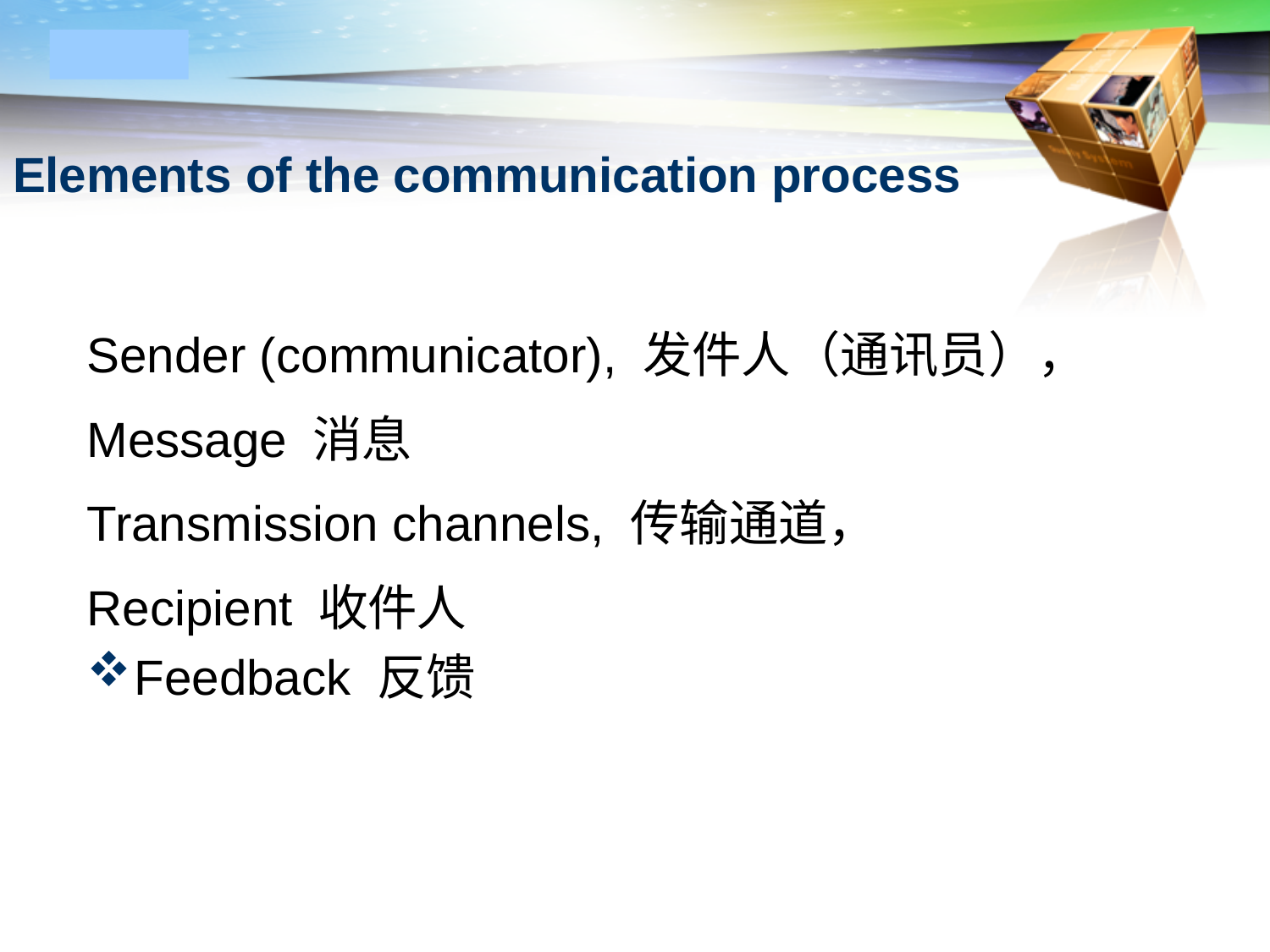

# Elements of the communication process

Sender (communicator), 发件人（通讯员），
Message 消息
Transmission channels, 传输通道，
Recipient 收件人
Feedback 反馈